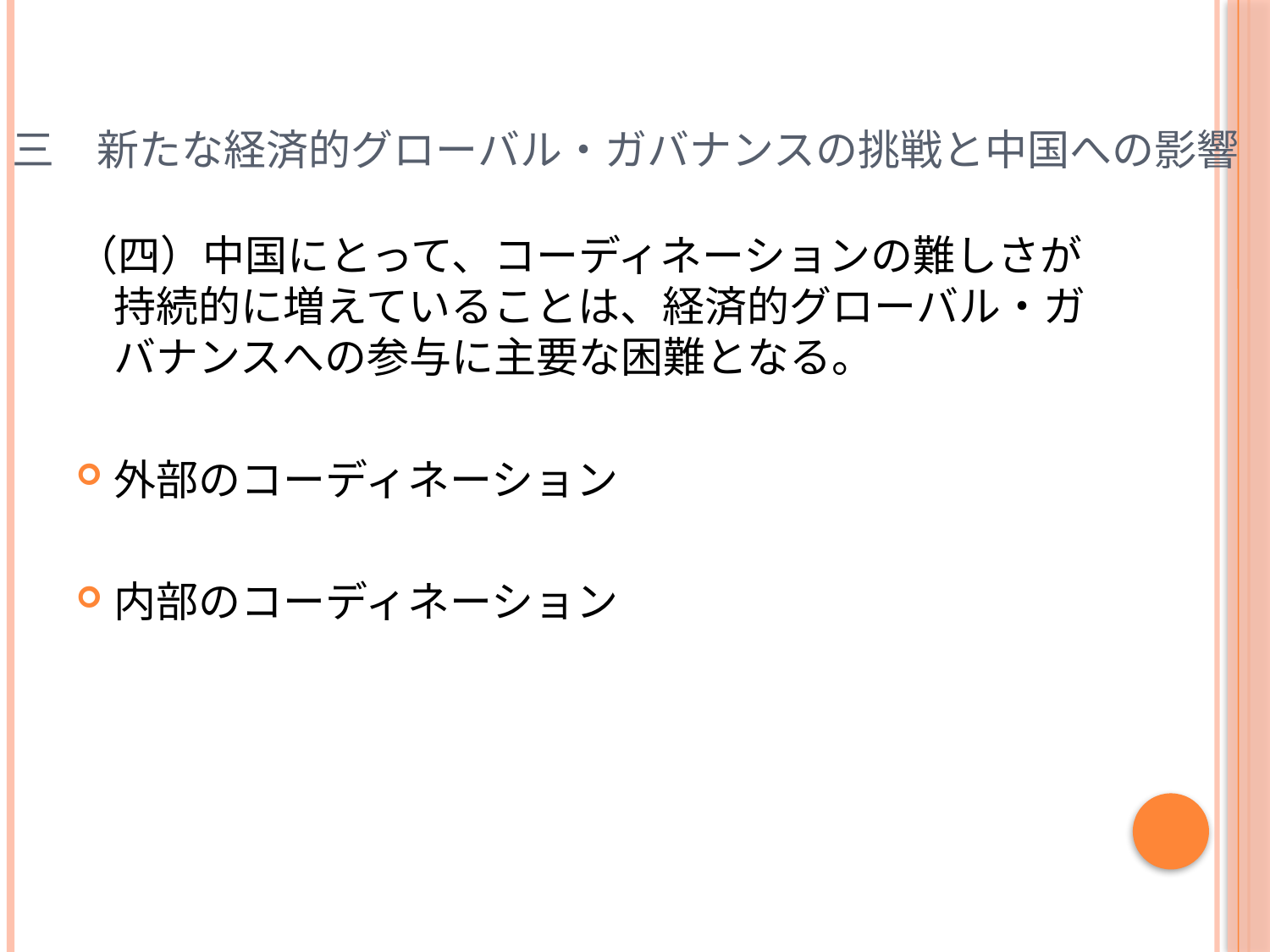

# 三　新たな経済的グローバル・ガバナンスの挑戦と中国への影響
（四）中国にとって、コーディネーションの難しさが持続的に増えていることは、経済的グローバル・ガバナンスへの参与に主要な困難となる。

外部のコーディネーション

内部のコーディネーション